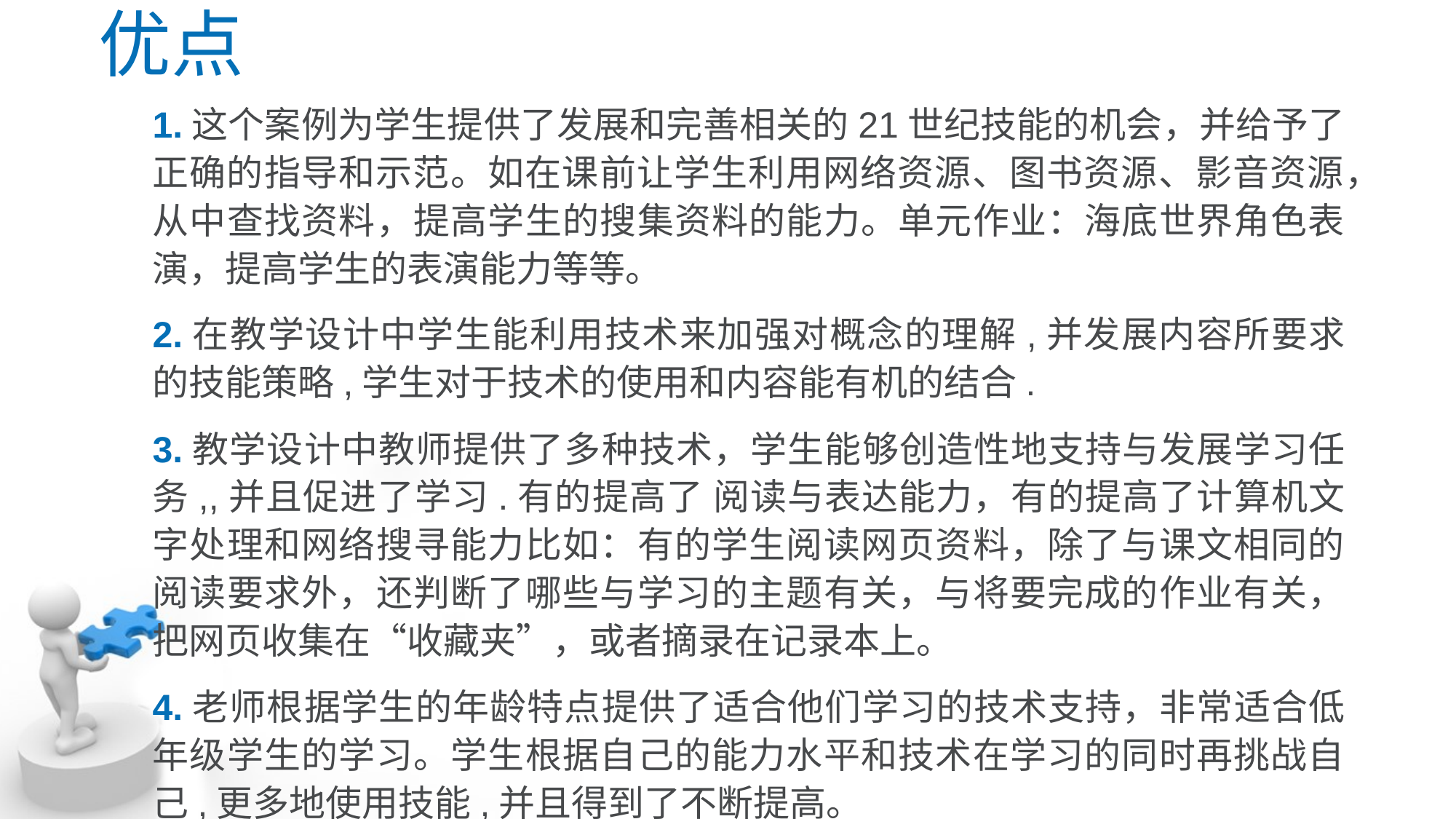

优点
1.这个案例为学生提供了发展和完善相关的21世纪技能的机会，并给予了正确的指导和示范。如在课前让学生利用网络资源、图书资源、影音资源，从中查找资料，提高学生的搜集资料的能力。单元作业：海底世界角色表演，提高学生的表演能力等等。
2.在教学设计中学生能利用技术来加强对概念的理解,并发展内容所要求的技能策略,学生对于技术的使用和内容能有机的结合.
3.教学设计中教师提供了多种技术，学生能够创造性地支持与发展学习任务,,并且促进了学习.有的提高了 阅读与表达能力，有的提高了计算机文字处理和网络搜寻能力比如：有的学生阅读网页资料，除了与课文相同的阅读要求外，还判断了哪些与学习的主题有关，与将要完成的作业有关，把网页收集在“收藏夹”，或者摘录在记录本上。
4.老师根据学生的年龄特点提供了适合他们学习的技术支持，非常适合低年级学生的学习。学生根据自己的能力水平和技术在学习的同时再挑战自己,更多地使用技能,并且得到了不断提高。
……

       注：依据《单元作品集评价量规》，结合案例相应内容，详细说明案例哪些方面做得好。